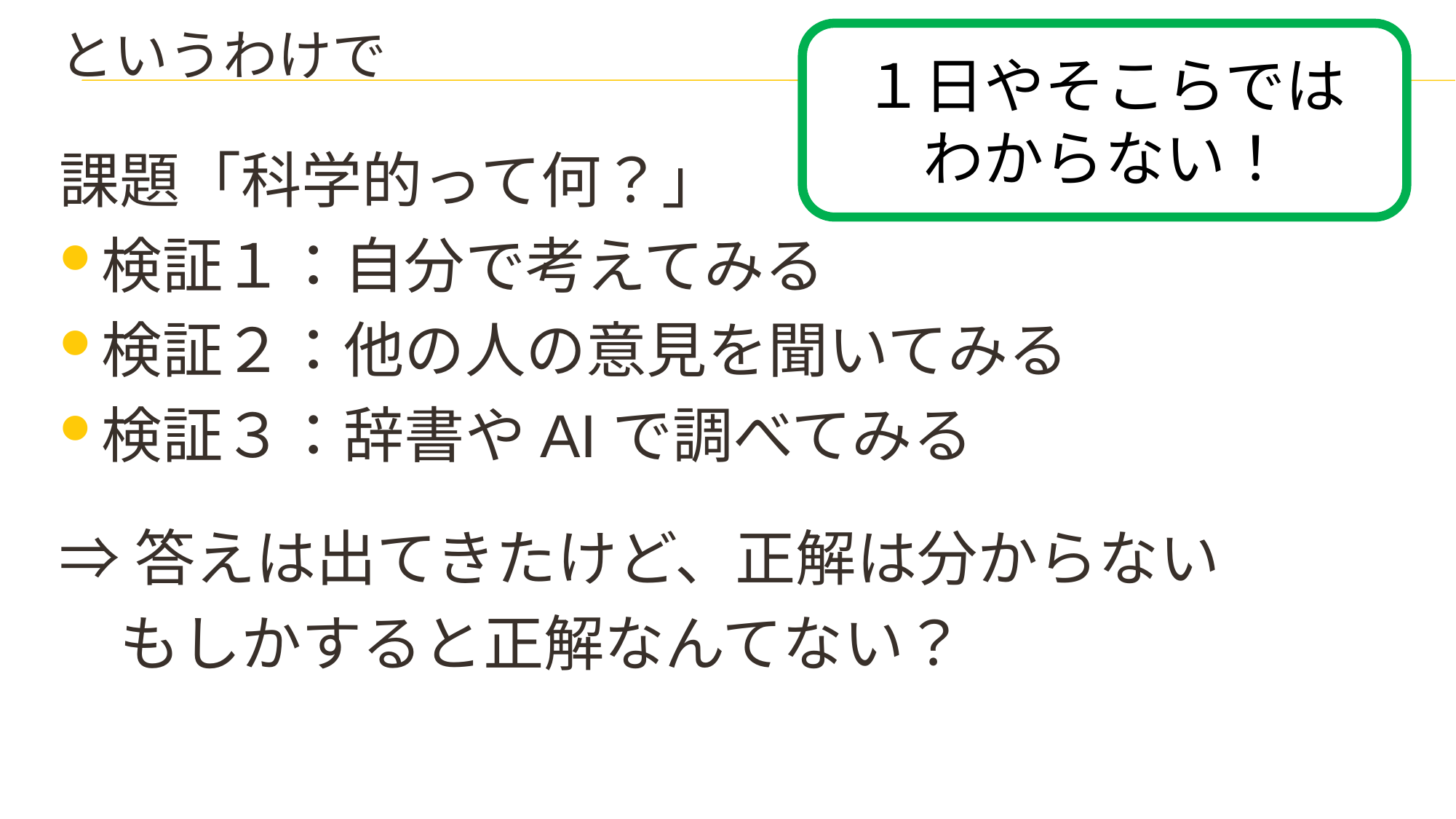

# というわけで
１日やそこらでは
わからない！
課題「科学的って何？」
検証１：自分で考えてみる
検証２：他の人の意見を聞いてみる
検証３：辞書やAIで調べてみる

⇒答えは出てきたけど、正解は分からない
　もしかすると正解なんてない？